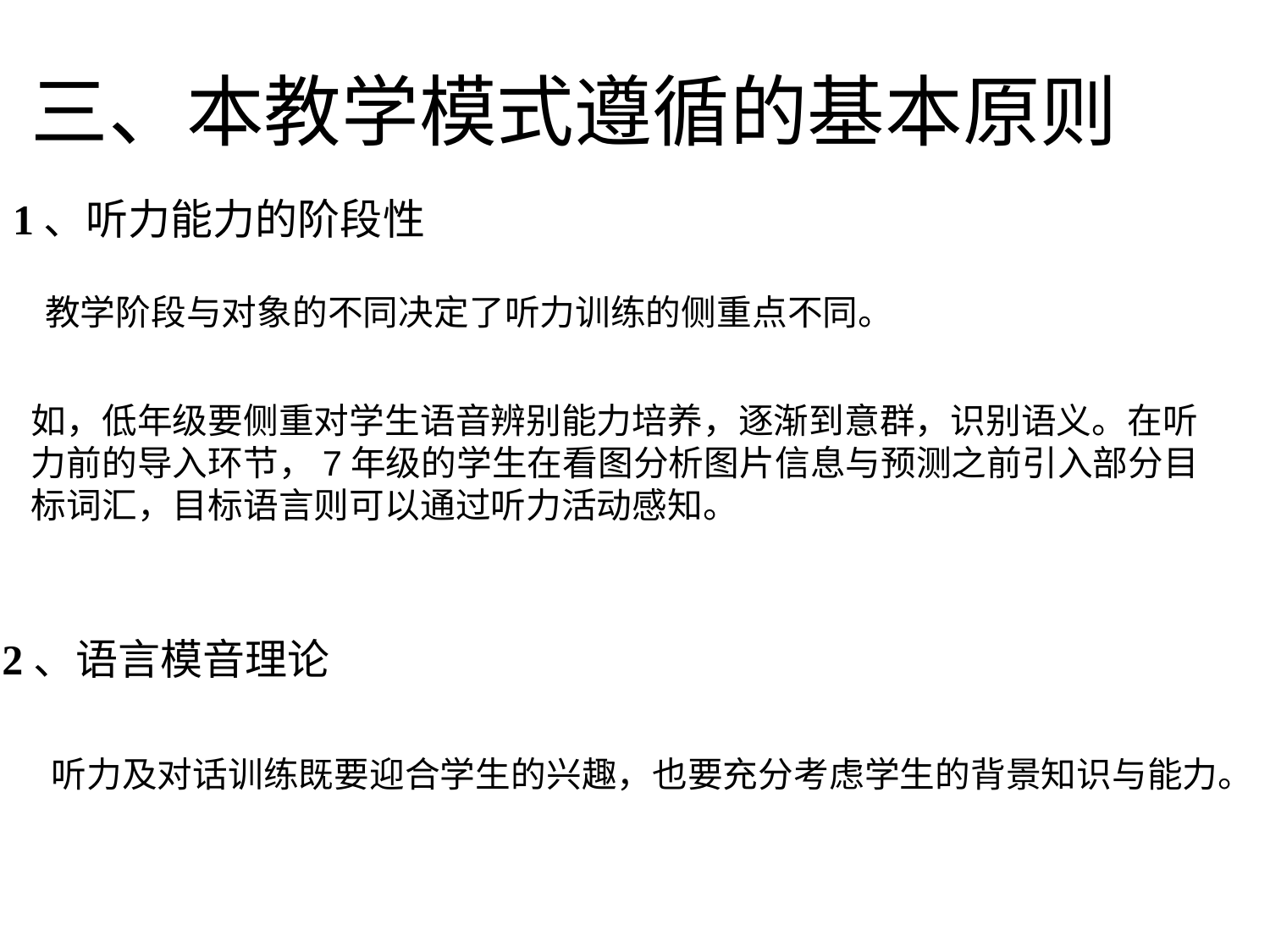

三、本教学模式遵循的基本原则
 1、听力能力的阶段性
  教学阶段与对象的不同决定了听力训练的侧重点不同。
如，低年级要侧重对学生语音辨别能力培养，逐渐到意群，识别语义。在听力前的导入环节，7年级的学生在看图分析图片信息与预测之前引入部分目标词汇，目标语言则可以通过听力活动感知。
2、语言模音理论
听力及对话训练既要迎合学生的兴趣，也要充分考虑学生的背景知识与能力。